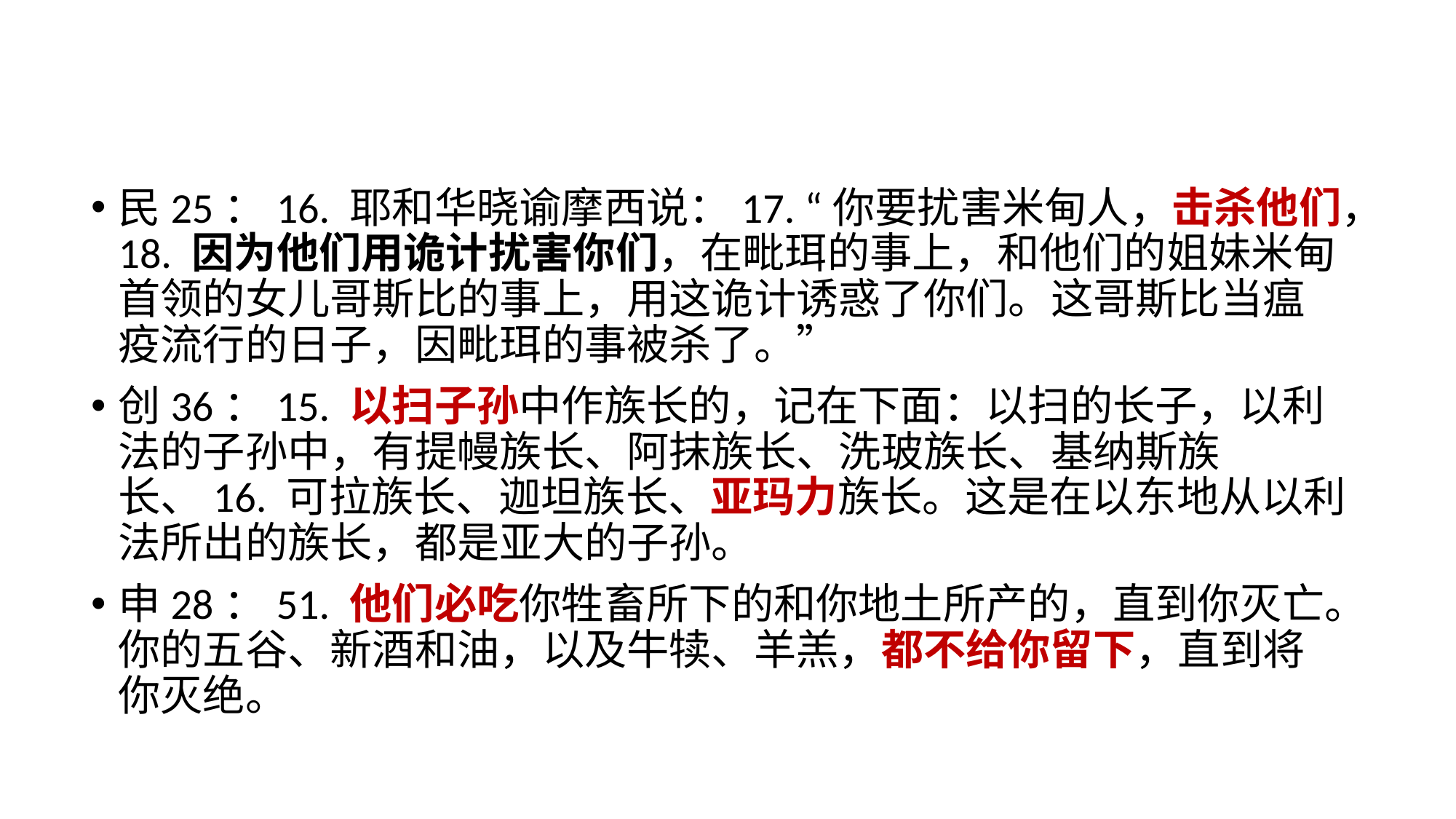

民25：16. 耶和华晓谕摩西说：17. “你要扰害米甸人，击杀他们，18. 因为他们用诡计扰害你们，在毗珥的事上，和他们的姐妹米甸首领的女儿哥斯比的事上，用这诡计诱惑了你们。这哥斯比当瘟疫流行的日子，因毗珥的事被杀了。”
创36：15. 以扫子孙中作族长的，记在下面：以扫的长子，以利法的子孙中，有提幔族长、阿抹族长、洗玻族长、基纳斯族长、16. 可拉族长、迦坦族长、亚玛力族长。这是在以东地从以利法所出的族长，都是亚大的子孙。
申28：51. 他们必吃你牲畜所下的和你地土所产的，直到你灭亡。你的五谷、新酒和油，以及牛犊、羊羔，都不给你留下，直到将你灭绝。